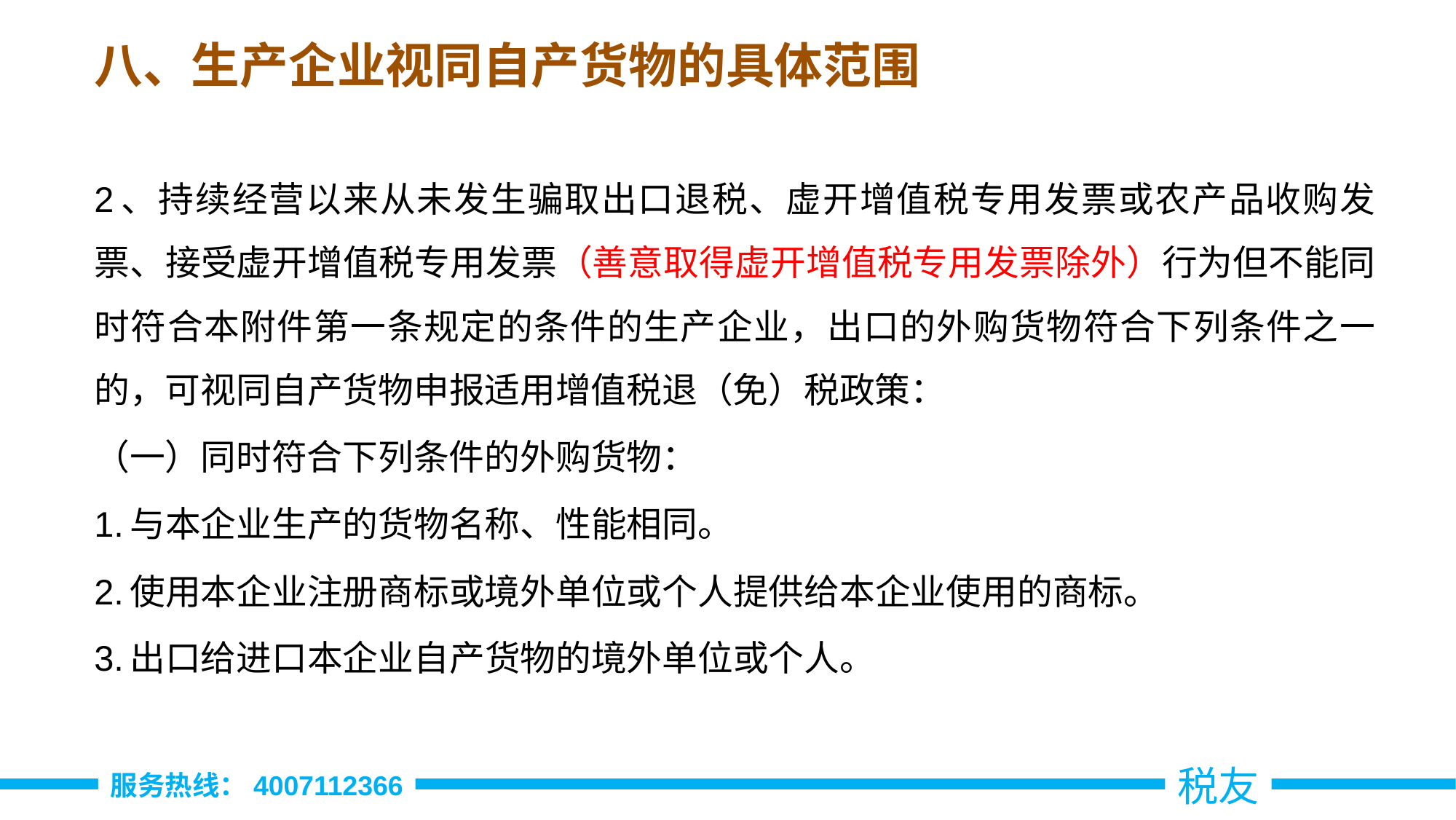

# 八、生产企业视同自产货物的具体范围
2、持续经营以来从未发生骗取出口退税、虚开增值税专用发票或农产品收购发票、接受虚开增值税专用发票（善意取得虚开增值税专用发票除外）行为但不能同时符合本附件第一条规定的条件的生产企业，出口的外购货物符合下列条件之一的，可视同自产货物申报适用增值税退（免）税政策：
（一）同时符合下列条件的外购货物：
1.与本企业生产的货物名称、性能相同。
2.使用本企业注册商标或境外单位或个人提供给本企业使用的商标。
3.出口给进口本企业自产货物的境外单位或个人。